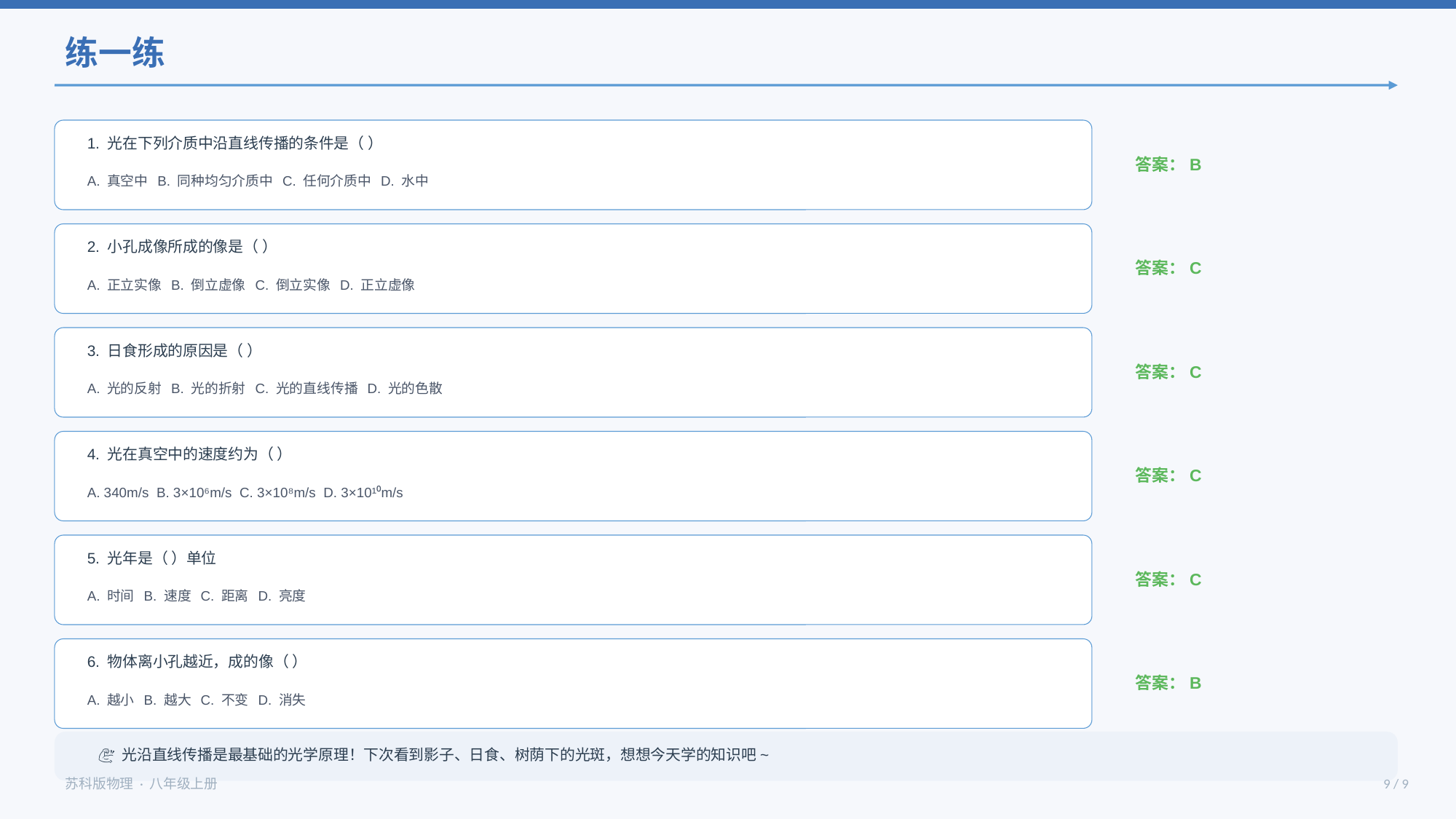

练一练

1. 光在下列介质中沿直线传播的条件是（ ）
答案：B
A. 真空中  B. 同种均匀介质中  C. 任何介质中  D. 水中

2. 小孔成像所成的像是（ ）
答案：C
A. 正立实像  B. 倒立虚像  C. 倒立实像  D. 正立虚像

3. 日食形成的原因是（ ）
答案：C
A. 光的反射  B. 光的折射  C. 光的直线传播  D. 光的色散

4. 光在真空中的速度约为（ ）
答案：C
A. 340m/s  B. 3×10⁶m/s  C. 3×10⁸m/s  D. 3×10¹⁰m/s

5. 光年是（ ）单位
答案：C
A. 时间  B. 速度  C. 距离  D. 亮度

6. 物体离小孔越近，成的像（ ）
答案：B
A. 越小  B. 越大  C. 不变  D. 消失

💪 光沿直线传播是最基础的光学原理！下次看到影子、日食、树荫下的光斑，想想今天学的知识吧~
苏科版物理 · 八年级上册
9 / 9